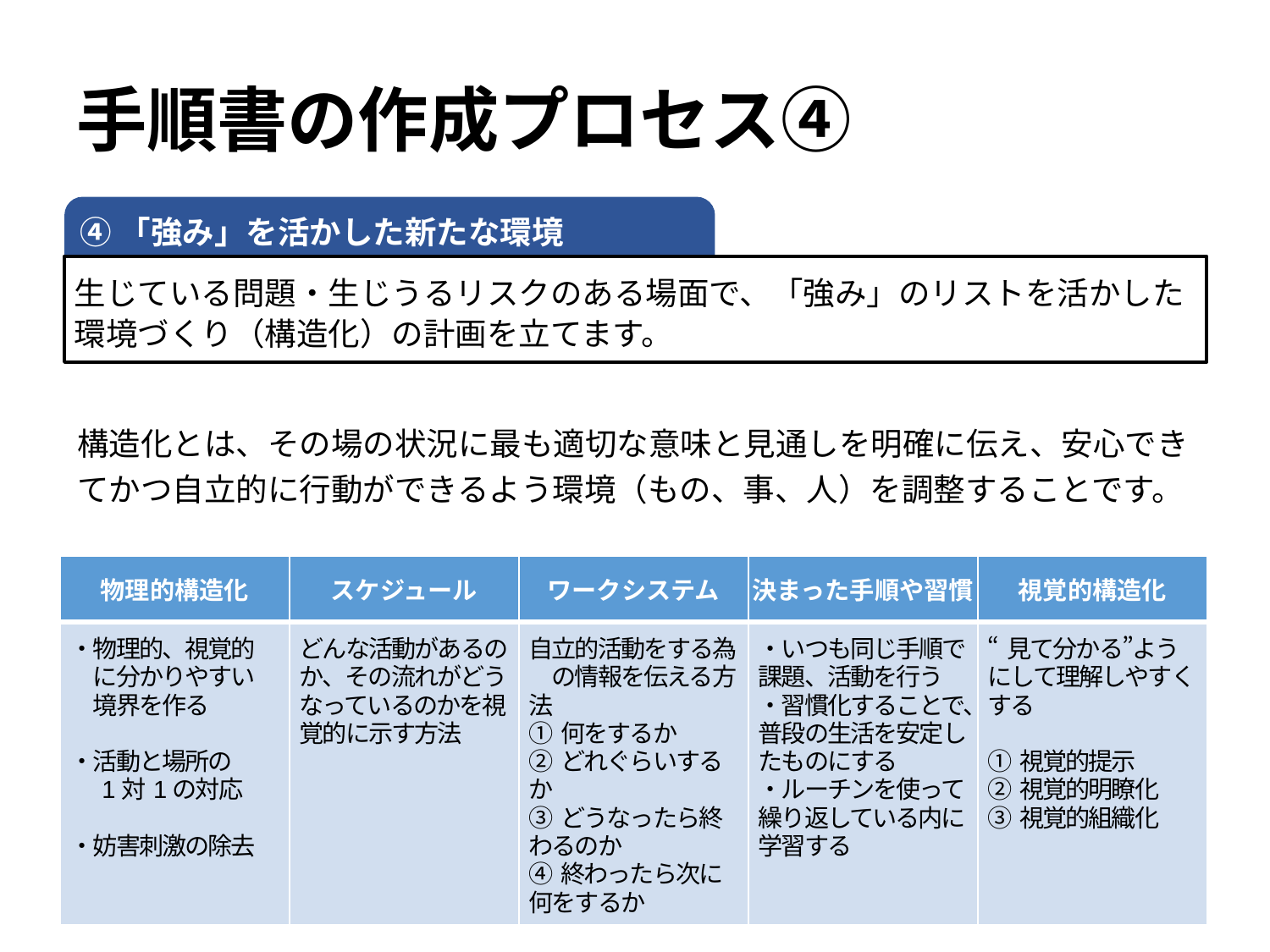

# 手順書の作成プロセス④
④「強み」を活かした新たな環境

生じている問題・生じうるリスクのある場面で、「強み」のリストを活かした環境づくり（構造化）の計画を立てます。
構造化とは、その場の状況に最も適切な意味と見通しを明確に伝え、安心できてかつ自立的に行動ができるよう環境（もの、事、人）を調整することです。
| 物理的構造化 | スケジュール | ワークシステム | 決まった手順や習慣 | 視覚的構造化 |
| --- | --- | --- | --- | --- |
| ・物理的、視覚的 　に分かりやすい 　境界を作る ・活動と場所の 　1対1の対応 ・妨害刺激の除去 | どんな活動があるのか、その流れがどうなっているのかを視覚的に示す方法 | 自立的活動をする為　の情報を伝える方法 ①何をするか ②どれぐらいするか　 ③どうなったら終わるのか ④終わったら次に何をするか | ・いつも同じ手順で課題、活動を行う ・習慣化することで、普段の生活を安定したものにする ・ルーチンを使って繰り返している内に学習する | “見て分かる”ようにして理解しやすくする ①視覚的提示 ②視覚的明瞭化 ③視覚的組織化 |